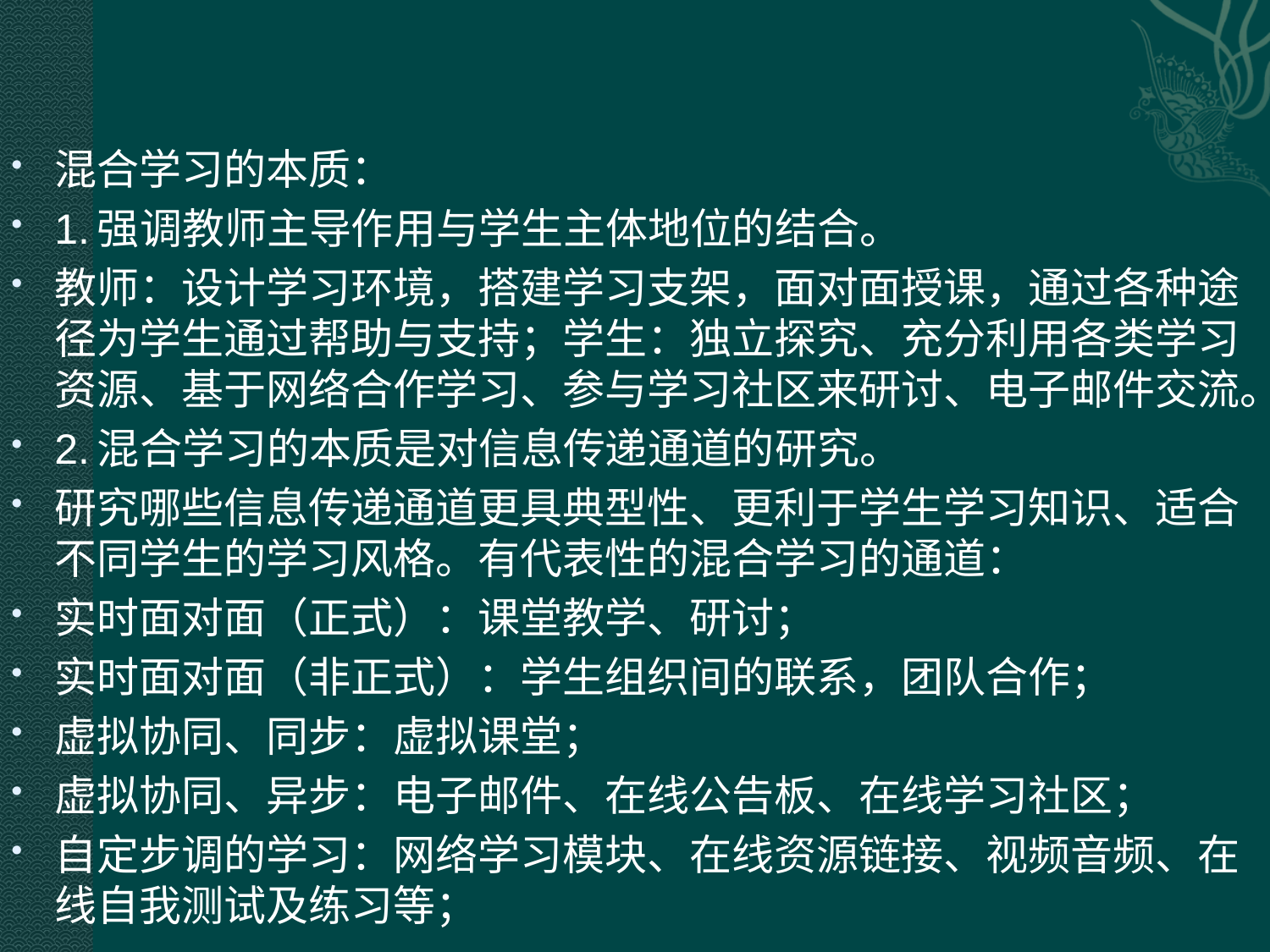

#
混合学习的本质：
1.强调教师主导作用与学生主体地位的结合。
教师：设计学习环境，搭建学习支架，面对面授课，通过各种途径为学生通过帮助与支持；学生：独立探究、充分利用各类学习资源、基于网络合作学习、参与学习社区来研讨、电子邮件交流。
2.混合学习的本质是对信息传递通道的研究。
研究哪些信息传递通道更具典型性、更利于学生学习知识、适合不同学生的学习风格。有代表性的混合学习的通道：
实时面对面（正式）：课堂教学、研讨；
实时面对面（非正式）：学生组织间的联系，团队合作；
虚拟协同、同步：虚拟课堂；
虚拟协同、异步：电子邮件、在线公告板、在线学习社区；
自定步调的学习：网络学习模块、在线资源链接、视频音频、在线自我测试及练习等；